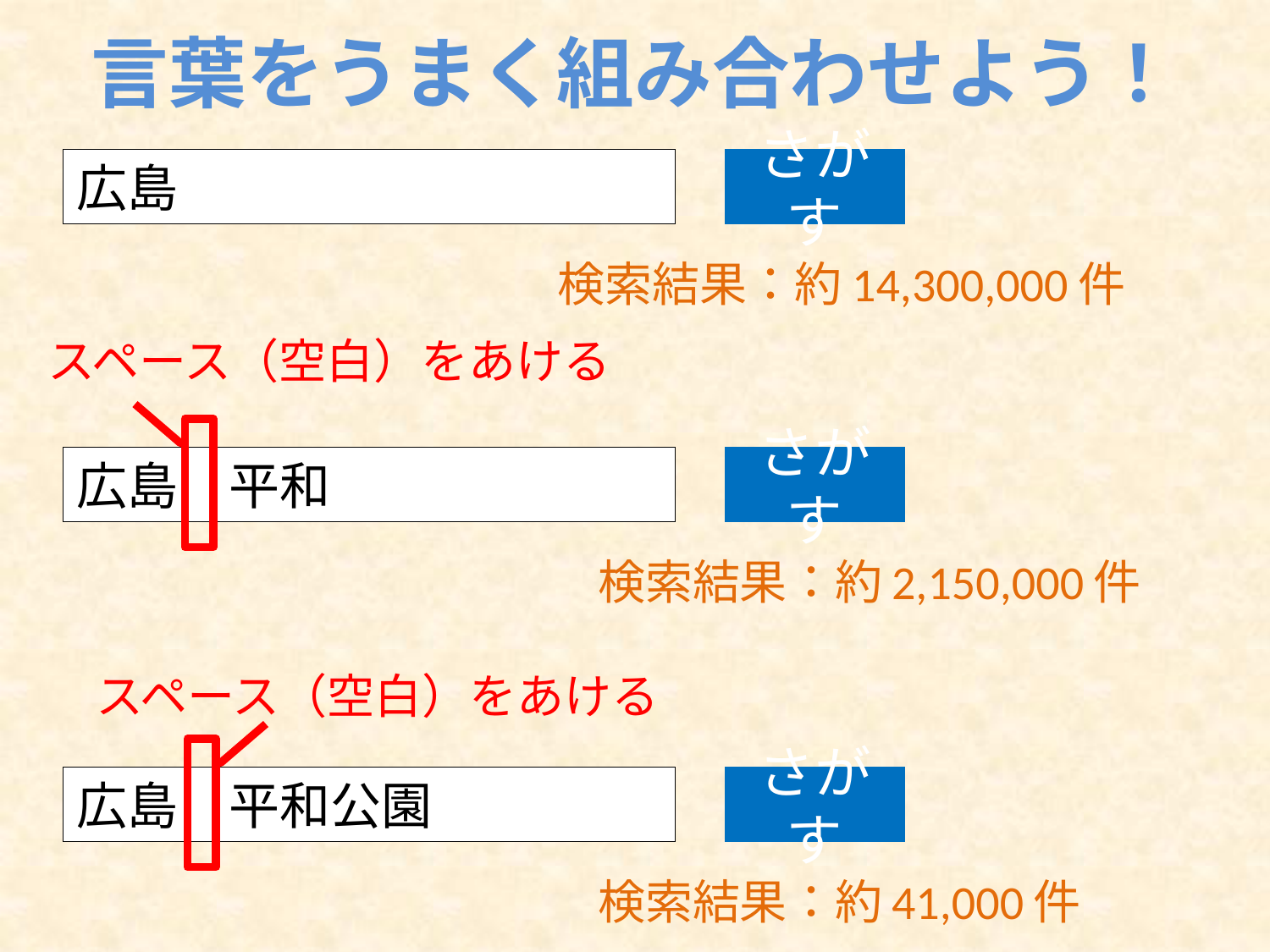

# 言葉をうまく組み合わせよう！
広島
さがす
検索結果：約14,300,000件
スペース（空白）をあける

広島　平和
さがす
検索結果：約2,150,000件
スペース（空白）をあける

広島　平和公園
さがす
検索結果：約41,000件